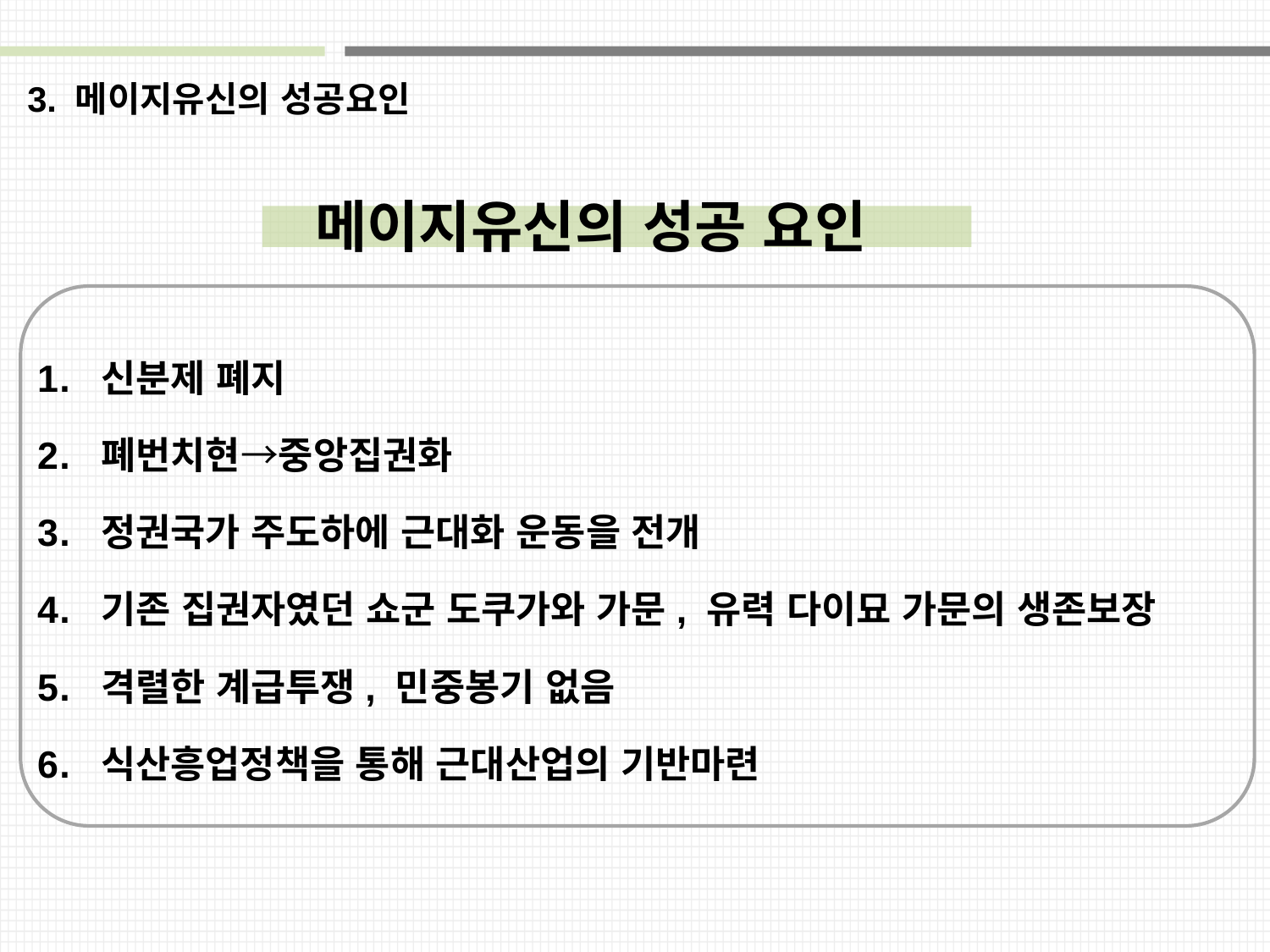

3. 메이지유신의 성공요인
메이지유신의 성공 요인

신분제 폐지
폐번치현→중앙집권화
정권국가 주도하에 근대화 운동을 전개
기존 집권자였던 쇼군 도쿠가와 가문, 유력 다이묘 가문의 생존보장
격렬한 계급투쟁, 민중봉기 없음
식산흥업정책을 통해 근대산업의 기반마련